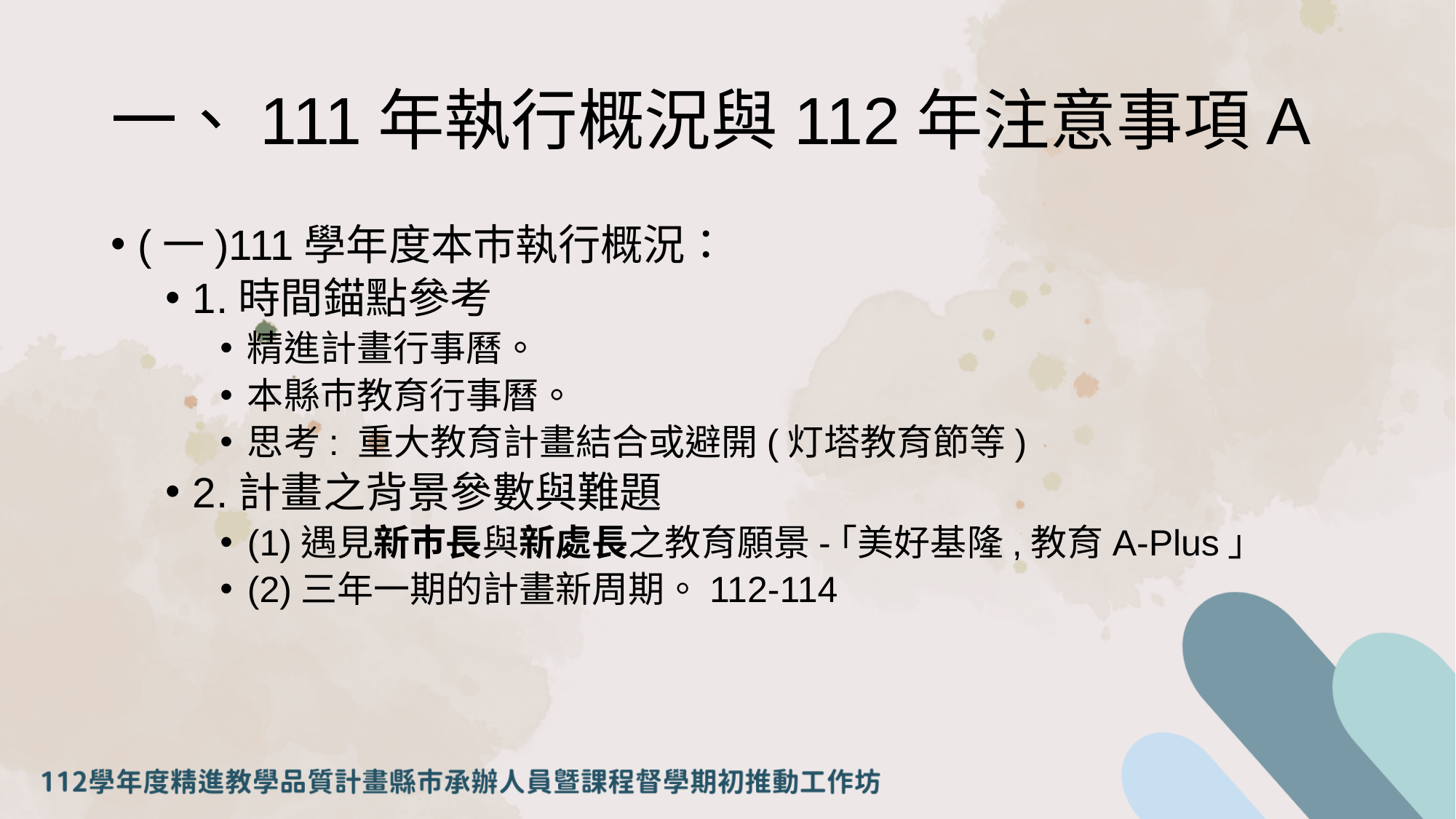

# 一、111年執行概況與112年注意事項A
(一)111學年度本巿執行概況：
1.時間錨點參考
精進計畫行事曆。
本縣巿教育行事曆。
思考: 重大教育計畫結合或避開(灯塔教育節等)
2.計畫之背景參數與難題
(1)遇見新巿長與新處長之教育願景-｢美好基隆,教育A-Plus｣
(2)三年一期的計畫新周期。112-114